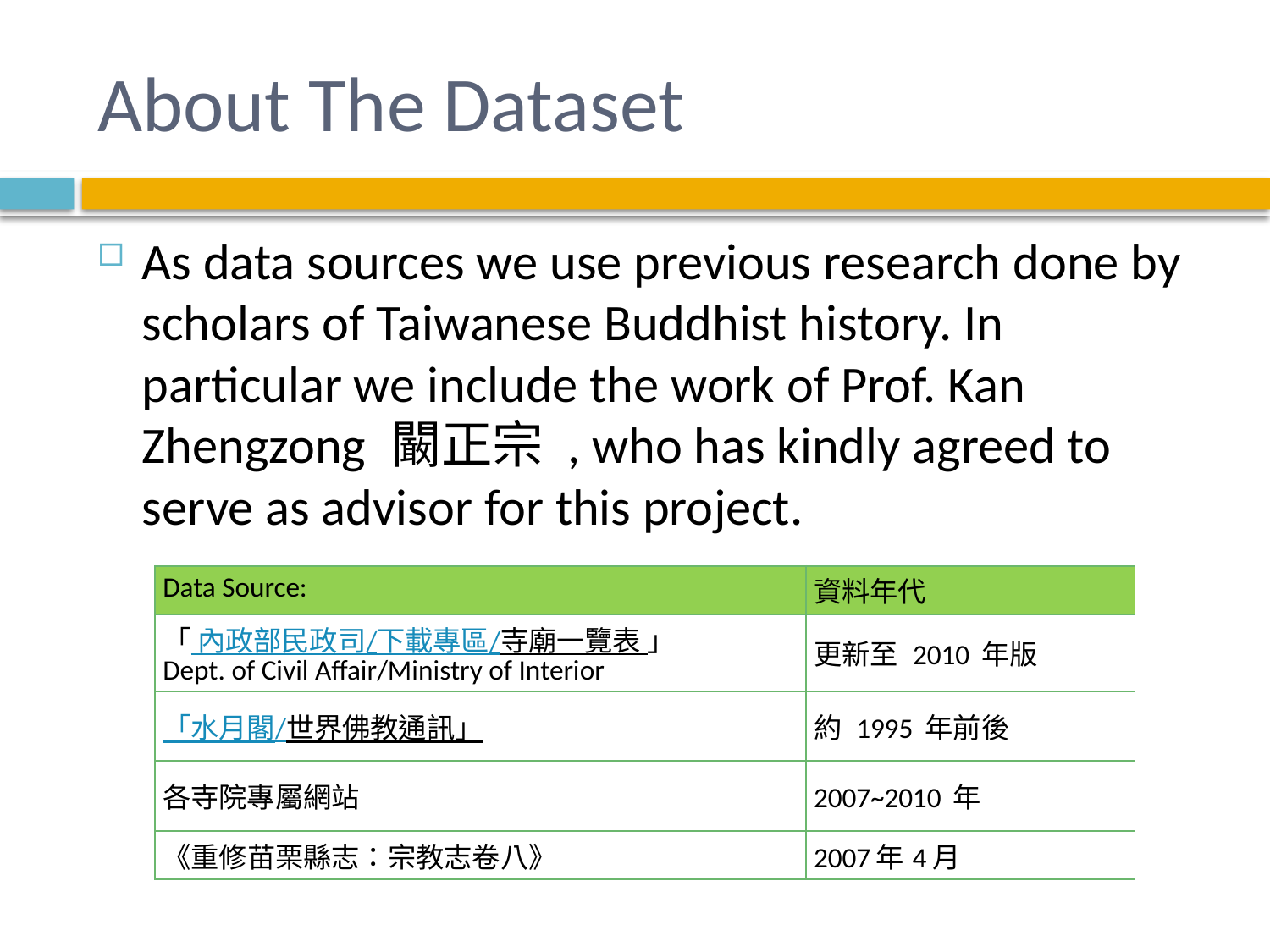

# About The Dataset
As data sources we use previous research done by scholars of Taiwanese Buddhist history. In particular we include the work of Prof. Kan Zhengzong 闞正宗 , who has kindly agreed to serve as advisor for this project.

| Data Source: | 資料年代 |
| --- | --- |
| 「 內政部民政司/下載專區/寺廟一覽表 」 Dept. of Civil Affair/Ministry of Interior | 更新至 2010 年版 |
| 「水月閣/世界佛教通訊」 | 約 1995 年前後 |
| 各寺院專屬網站 | 2007~2010 年 |
| 《重修苗栗縣志：宗教志卷八》 | 2007年4月 |